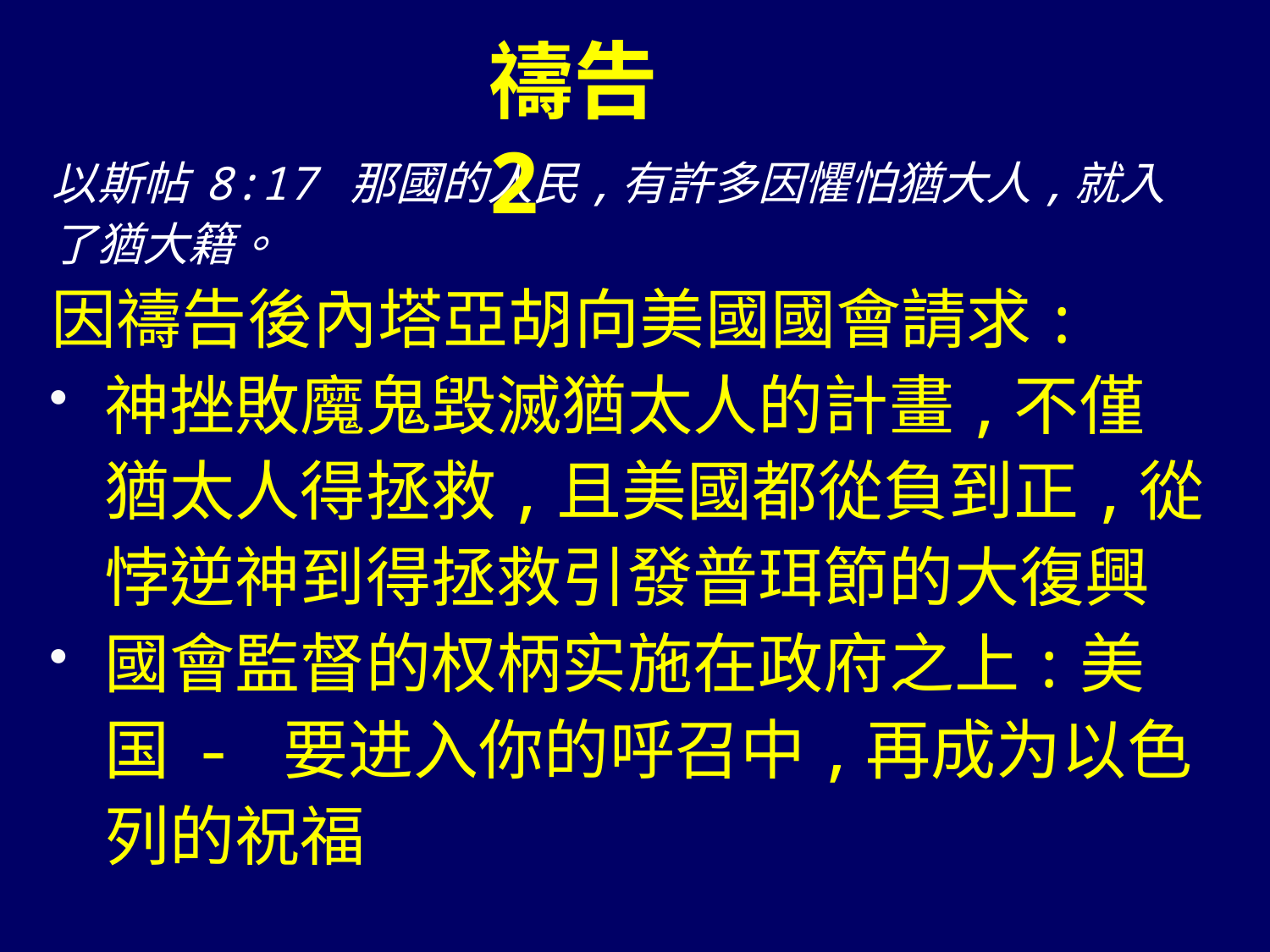

禱告2
以斯帖 8:17 那國的人民,有許多因懼怕猶大人,就入了猶大籍。
因禱告後內塔亞胡向美國國會請求:
神挫敗魔鬼毀滅猶太人的計畫,不僅猶太人得拯救,且美國都從負到正,從悖逆神到得拯救引發普珥節的大復興
國會監督的权柄实施在政府之上:美国 - 要进入你的呼召中,再成为以色列的祝福